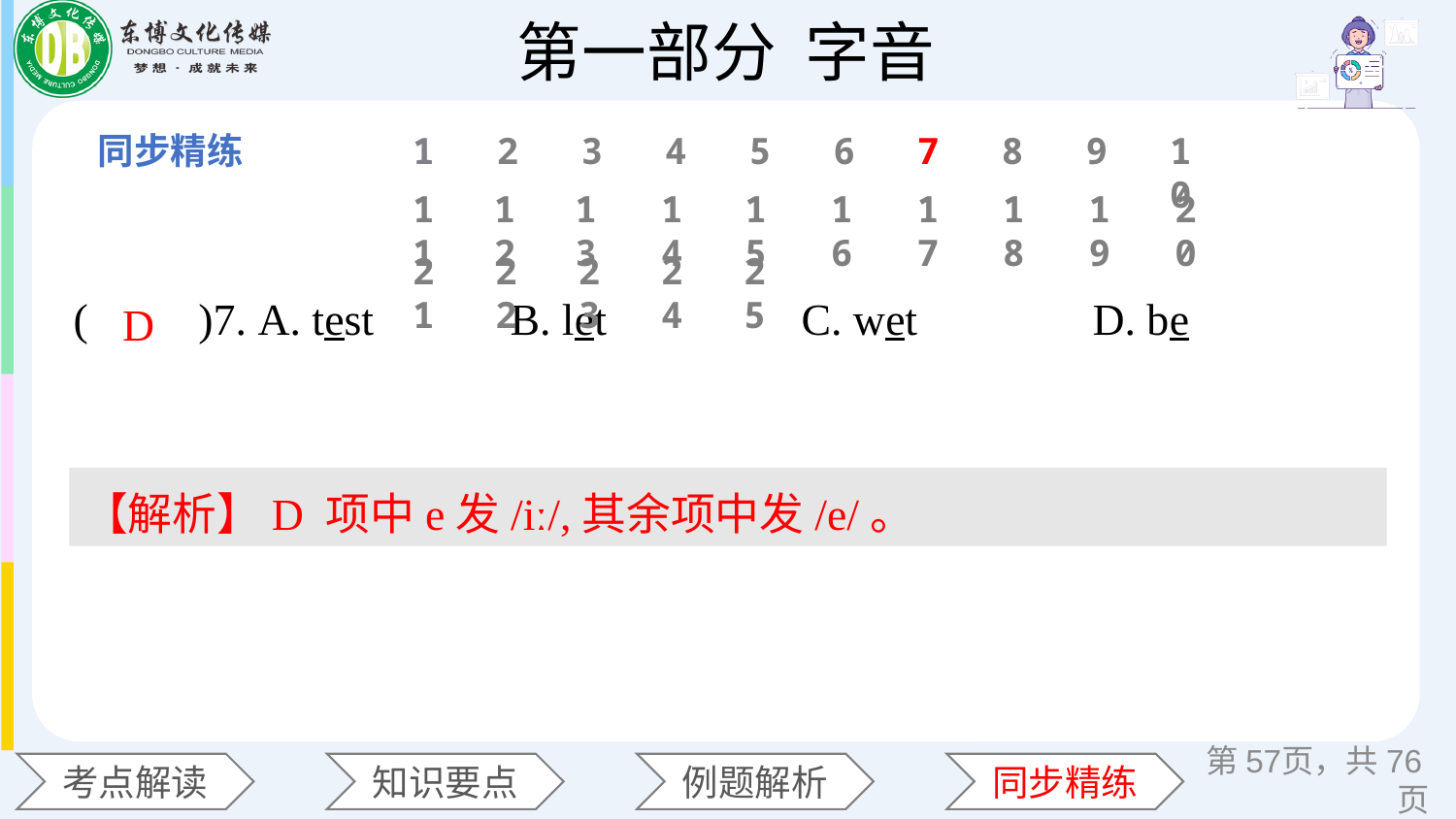

1
2
3
4
5
6
7
8
9
10
11
12
13
14
15
16
17
18
19
20

(　　)7. A. test    	B. let    		C. wet    	D. be

21
22
23
24
25
D
【解析】D 项中e发/iː/,其余项中发/e/。
第57页，共76页